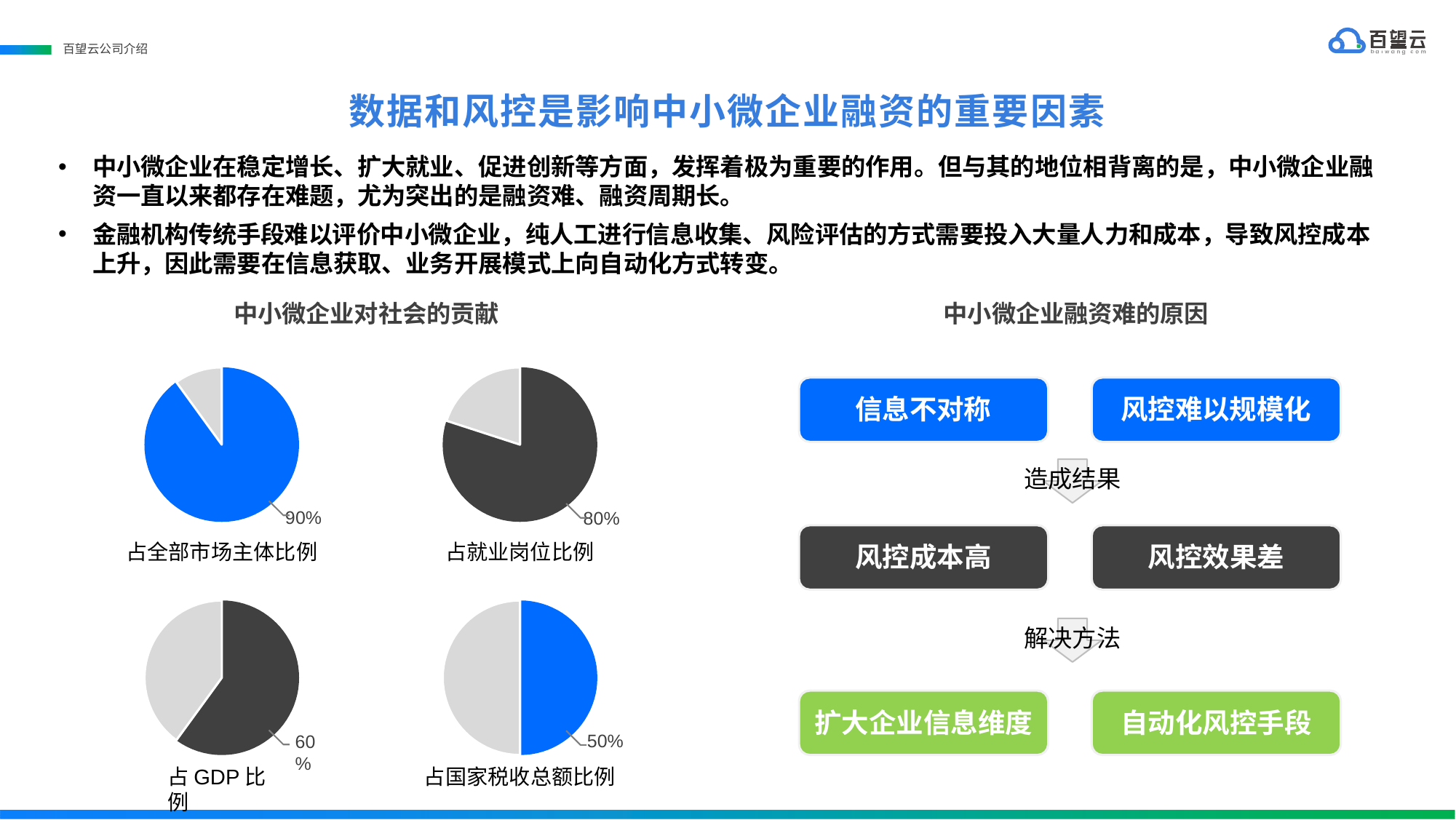

百望云公司介绍

# 数据和风控是影响中小微企业融资的重要因素
中小微企业在稳定增长、扩大就业、促进创新等方面，发挥着极为重要的作用。但与其的地位相背离的是，中小微企业融 资一直以来都存在难题，尤为突出的是融资难、融资周期长。
金融机构传统手段难以评价中小微企业，纯人工进行信息收集、风险评估的方式需要投入大量人力和成本，导致风控成本
上升，因此需要在信息获取、业务开展模式上向自动化方式转变。

中小微企业对社会的贡献	中小微企业融资难的原因

信息不对称
风控难以规模化

造成结果
90%
占全部市场主体比例
80%
占就业岗位比例

风控成本高
风控效果差

解决方法

扩大企业信息维度
自动化风控手段
50%
占国家税收总额比例
60%

占GDP比例